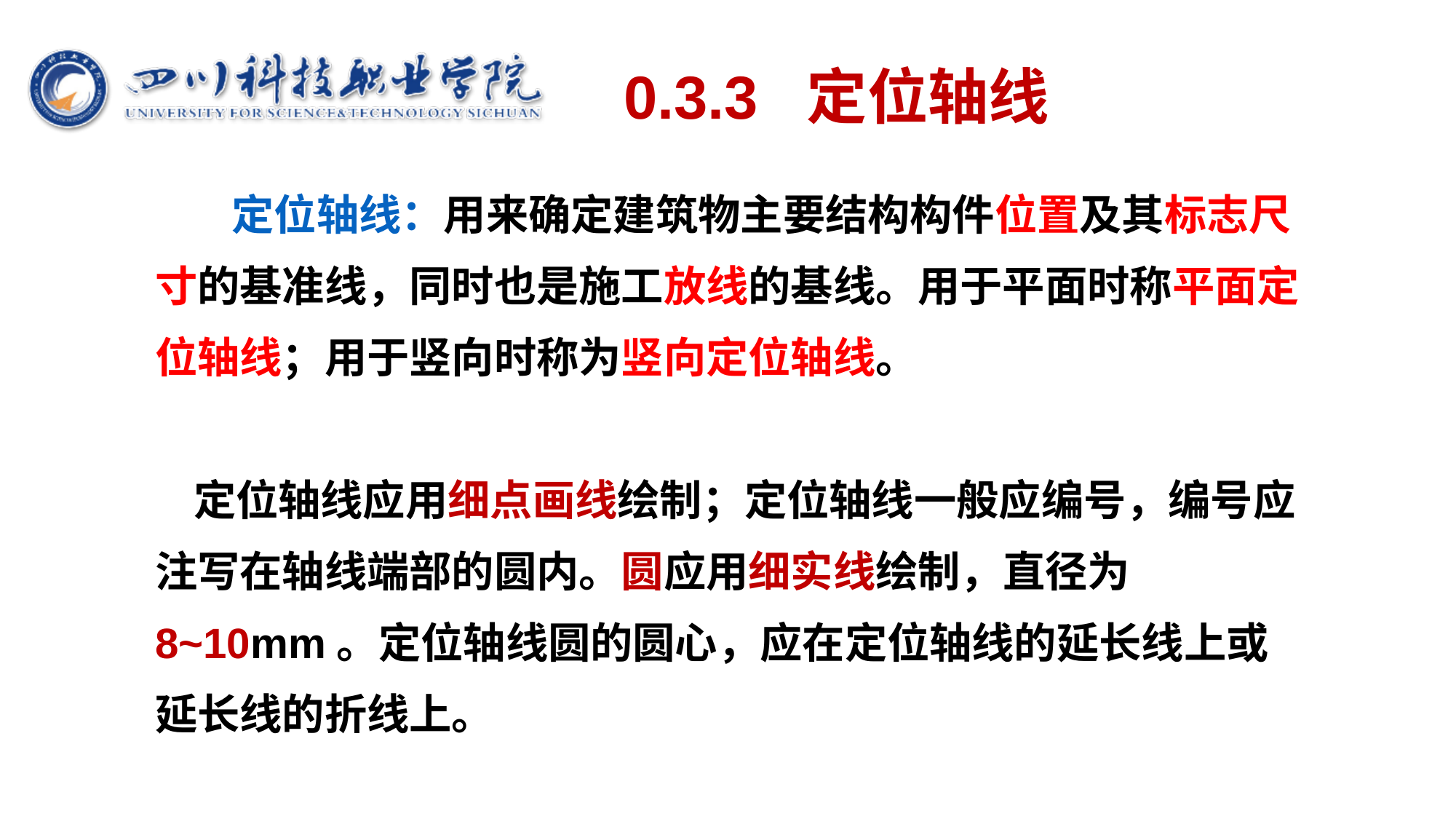

# 0.3.3  定位轴线
       定位轴线：用来确定建筑物主要结构构件位置及其标志尺寸的基准线，同时也是施工放线的基线。用于平面时称平面定位轴线；用于竖向时称为竖向定位轴线。
   定位轴线应用细点画线绘制；定位轴线一般应编号，编号应注写在轴线端部的圆内。圆应用细实线绘制，直径为8~10mm。定位轴线圆的圆心，应在定位轴线的延长线上或延长线的折线上。